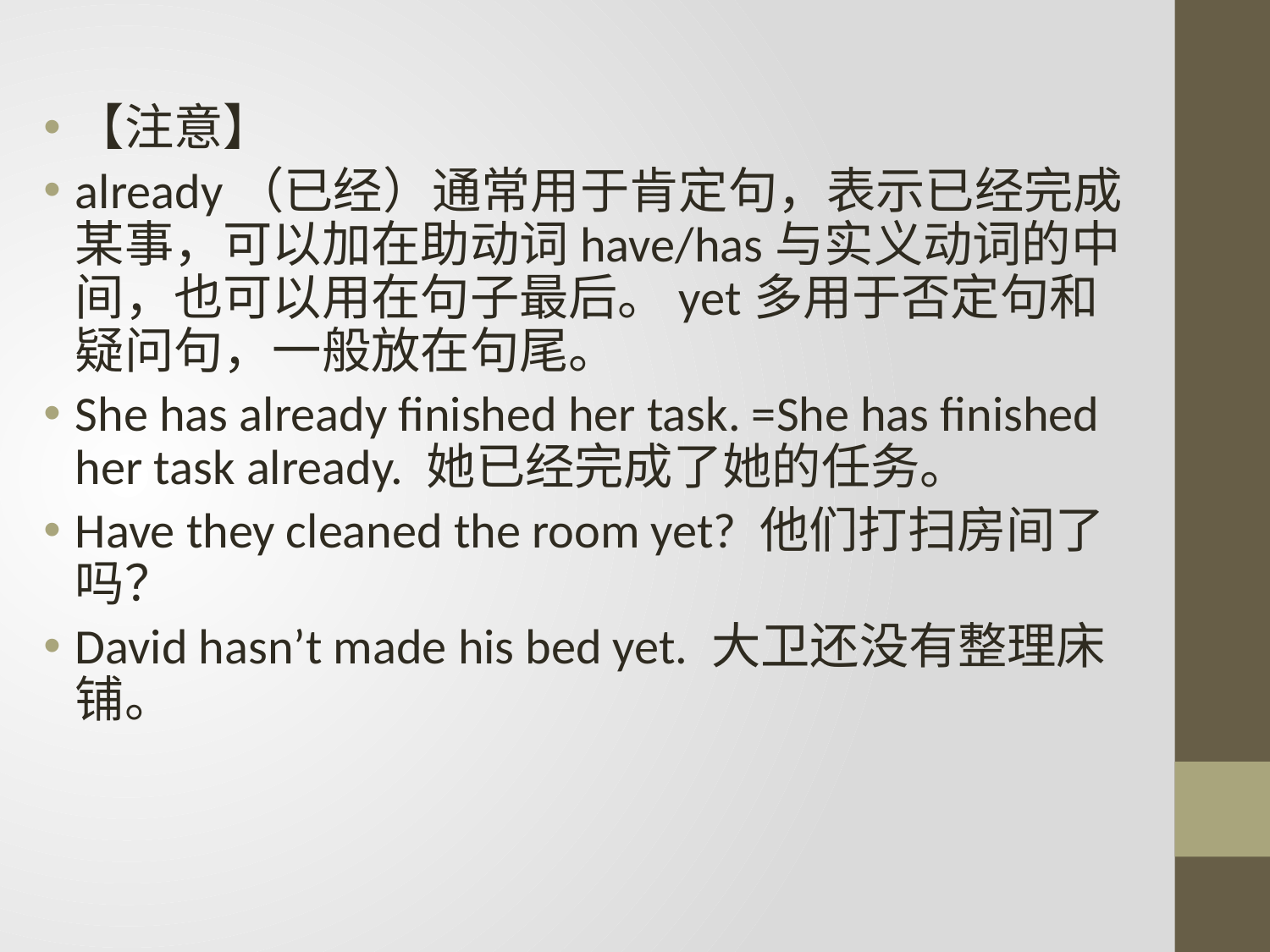

【注意】
already（已经）通常用于肯定句，表示已经完成某事，可以加在助动词have/has与实义动词的中间，也可以用在句子最后。yet多用于否定句和疑问句，一般放在句尾。
She has already finished her task. =She has finished her task already. 她已经完成了她的任务。
Have they cleaned the room yet? 他们打扫房间了吗？
David hasn’t made his bed yet. 大卫还没有整理床铺。